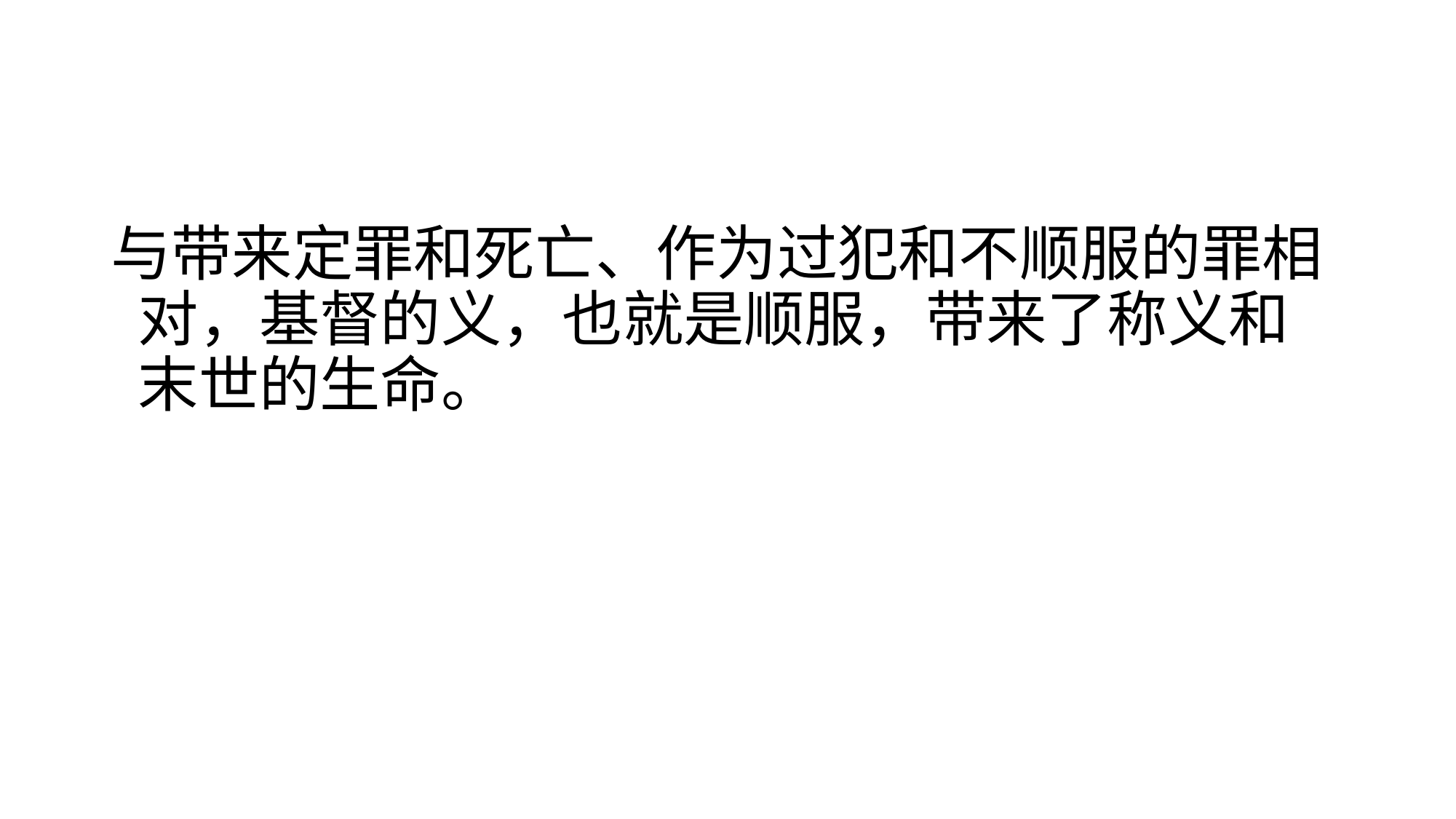

#
与带来定罪和死亡、作为过犯和不顺服的罪相对，基督的义，也就是顺服，带来了称义和末世的生命。